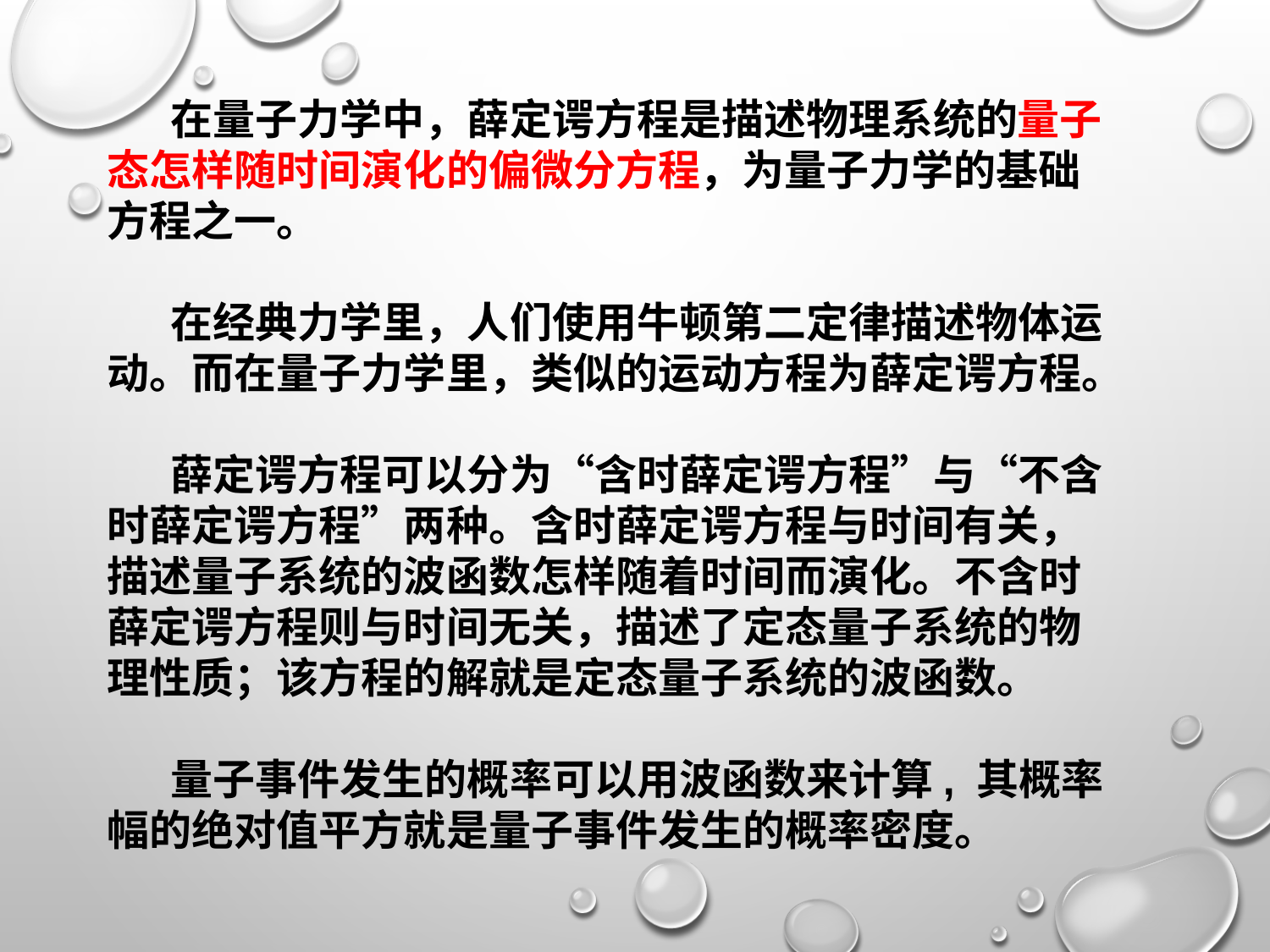

在量子力学中，薛定谔方程是描述物理系统的量子态怎样随时间演化的偏微分方程，为量子力学的基础方程之一。

在经典力学里，人们使用牛顿第二定律描述物体运动。而在量子力学里，类似的运动方程为薛定谔方程。

薛定谔方程可以分为“含时薛定谔方程”与“不含时薛定谔方程”两种。含时薛定谔方程与时间有关，描述量子系统的波函数怎样随着时间而演化。不含时薛定谔方程则与时间无关，描述了定态量子系统的物理性质；该方程的解就是定态量子系统的波函数。

量子事件发生的概率可以用波函数来计算, 其概率幅的绝对值平方就是量子事件发生的概率密度。